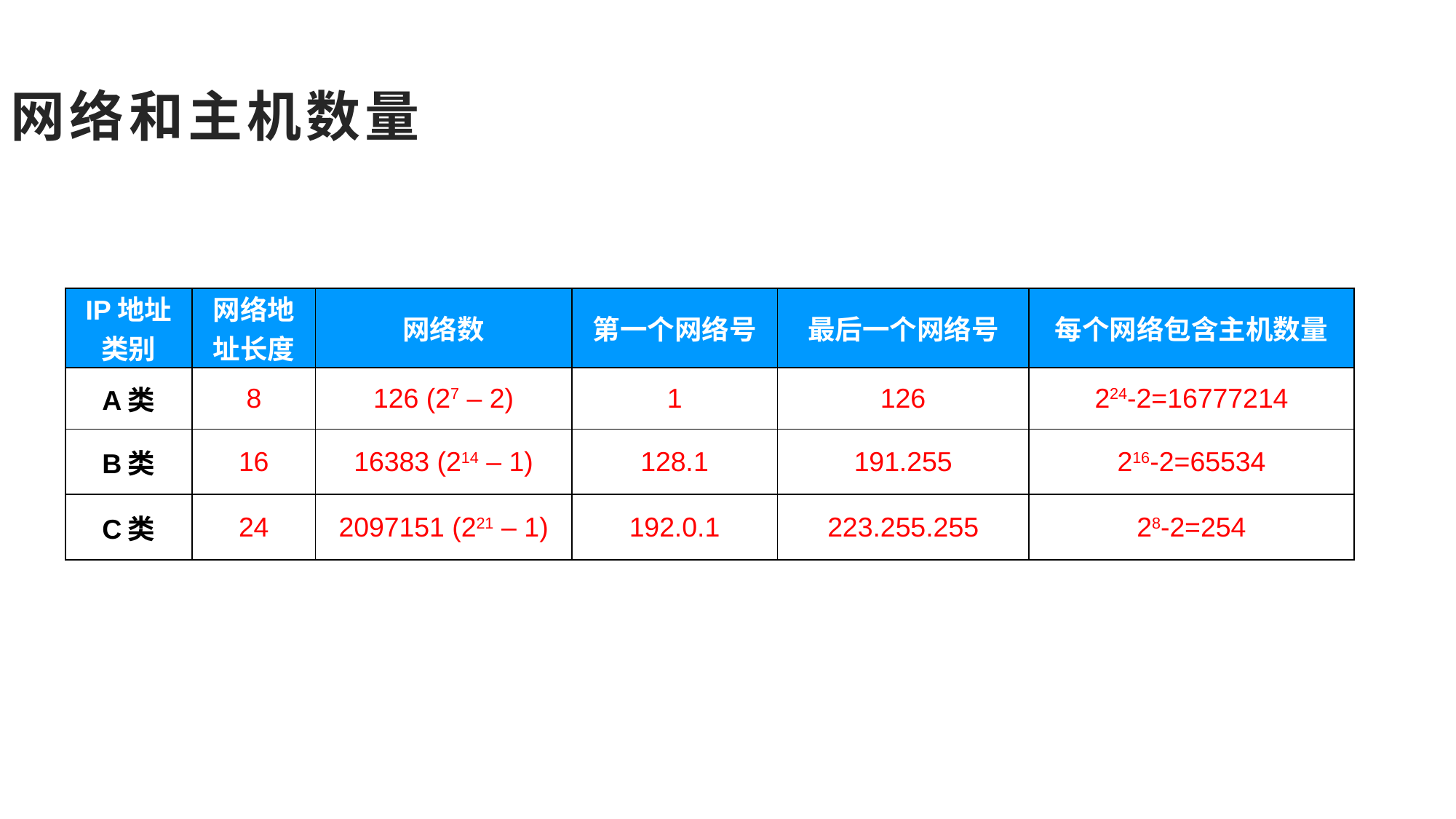

网络和主机数量
| IP地址类别 | 网络地址长度 | 网络数 | 第一个网络号 | 最后一个网络号 | 每个网络包含主机数量 |
| --- | --- | --- | --- | --- | --- |
| A类 | 8 | 126 (27 – 2) | 1 | 126 | 224-2=16777214 |
| B类 | 16 | 16383 (214 – 1) | 128.1 | 191.255 | 216-2=65534 |
| C类 | 24 | 2097151 (221 – 1) | 192.0.1 | 223.255.255 | 28-2=254 |